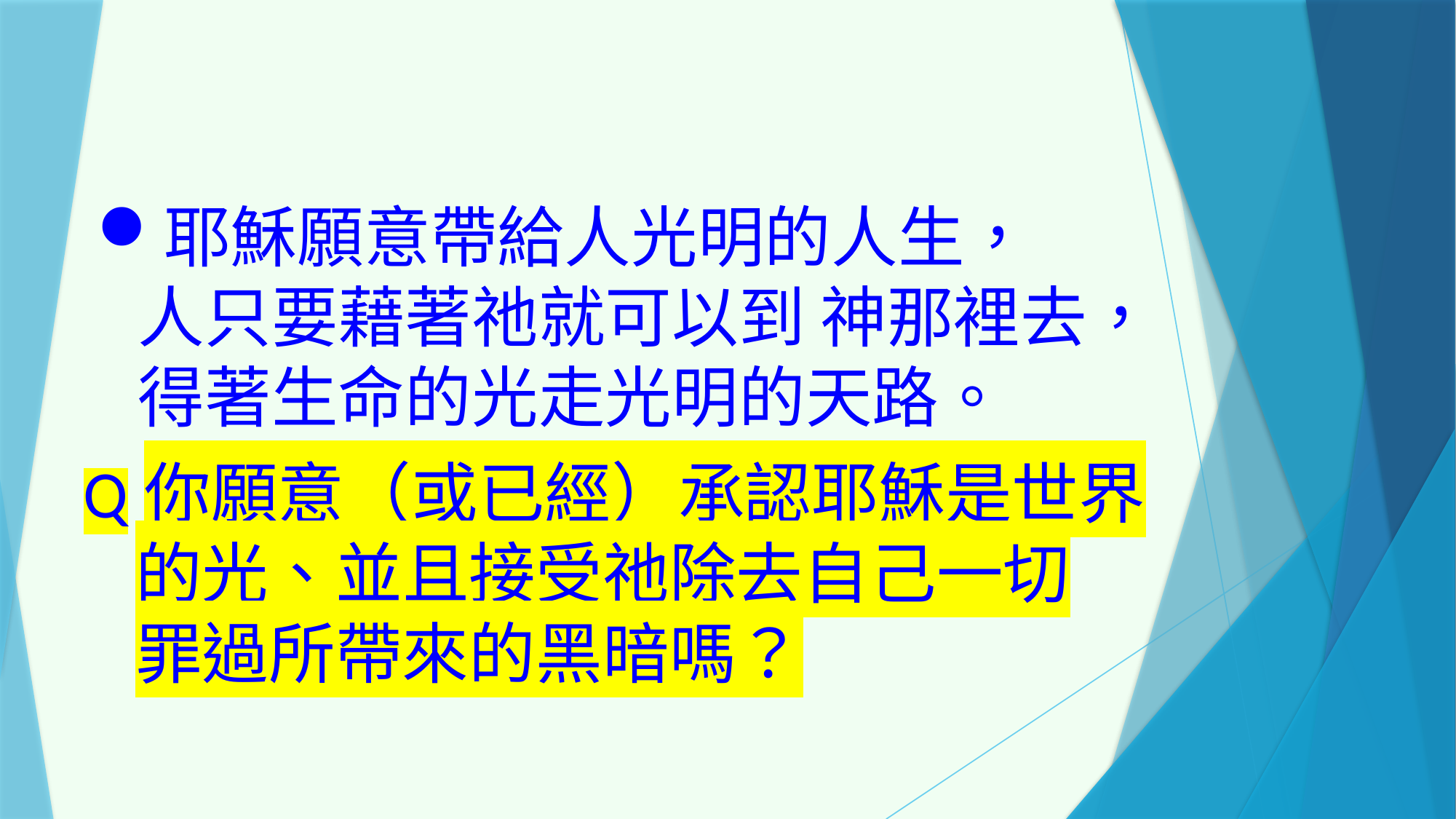

耶穌願意帶給人光明的人生，    人只要藉著祂就可以到 神那裡去，得著生命的光走光明的天路。
Q你願意（或已經）承認耶穌是世界的光、並且接受祂除去自己一切  罪過所帶來的黑暗嗎？